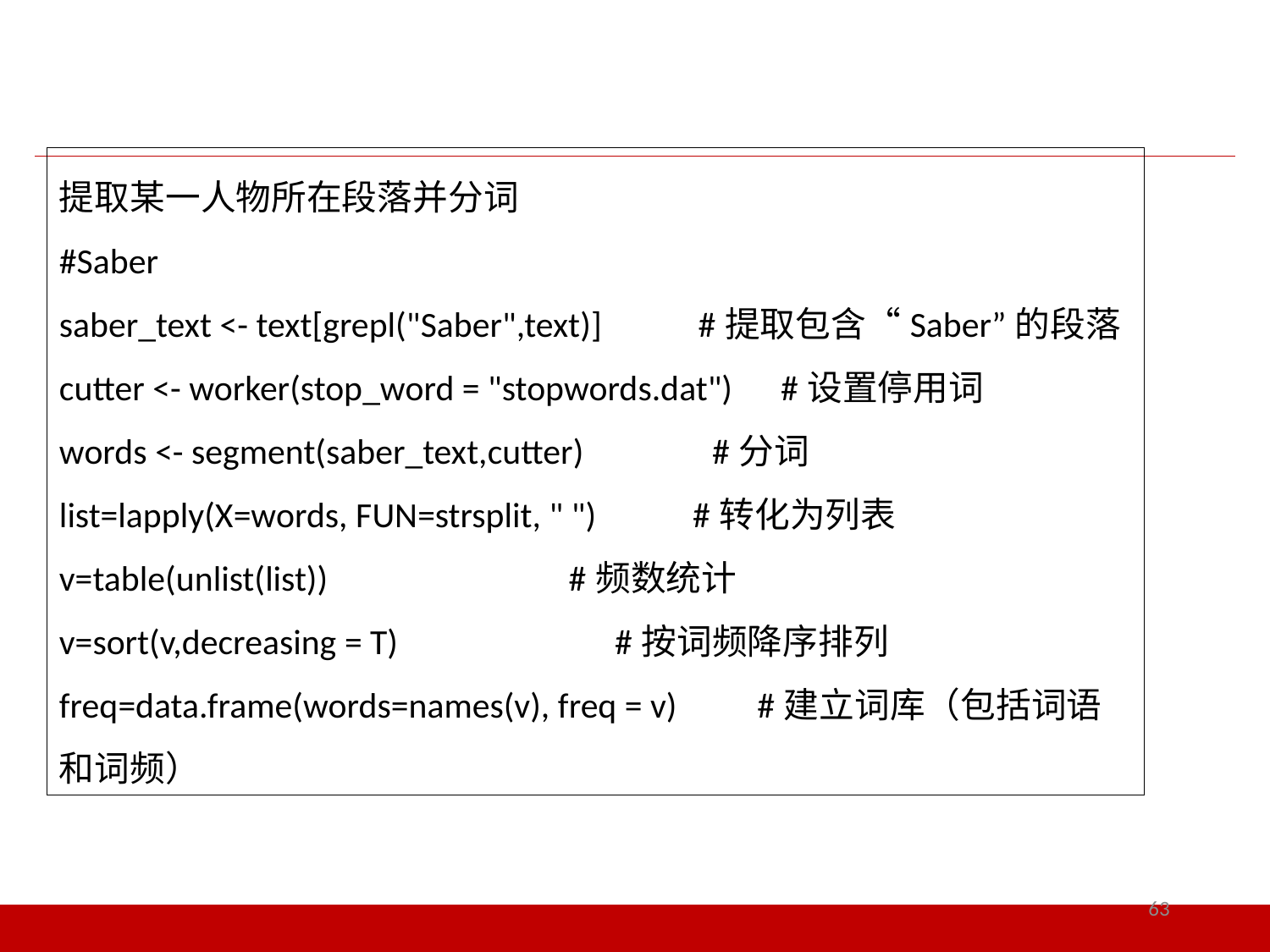

提取某一人物所在段落并分词
#Saber
saber_text <- text[grepl("Saber",text)]            #提取包含“Saber”的段落
cutter <- worker(stop_word = "stopwords.dat")      #设置停用词
words <- segment(saber_text,cutter)                #分词
list=lapply(X=words, FUN=strsplit, " ")            #转化为列表
v=table(unlist(list))                              #频数统计
v=sort(v,decreasing = T)                           #按词频降序排列
freq=data.frame(words=names(v), freq = v)          #建立词库（包括词语和词频）
63